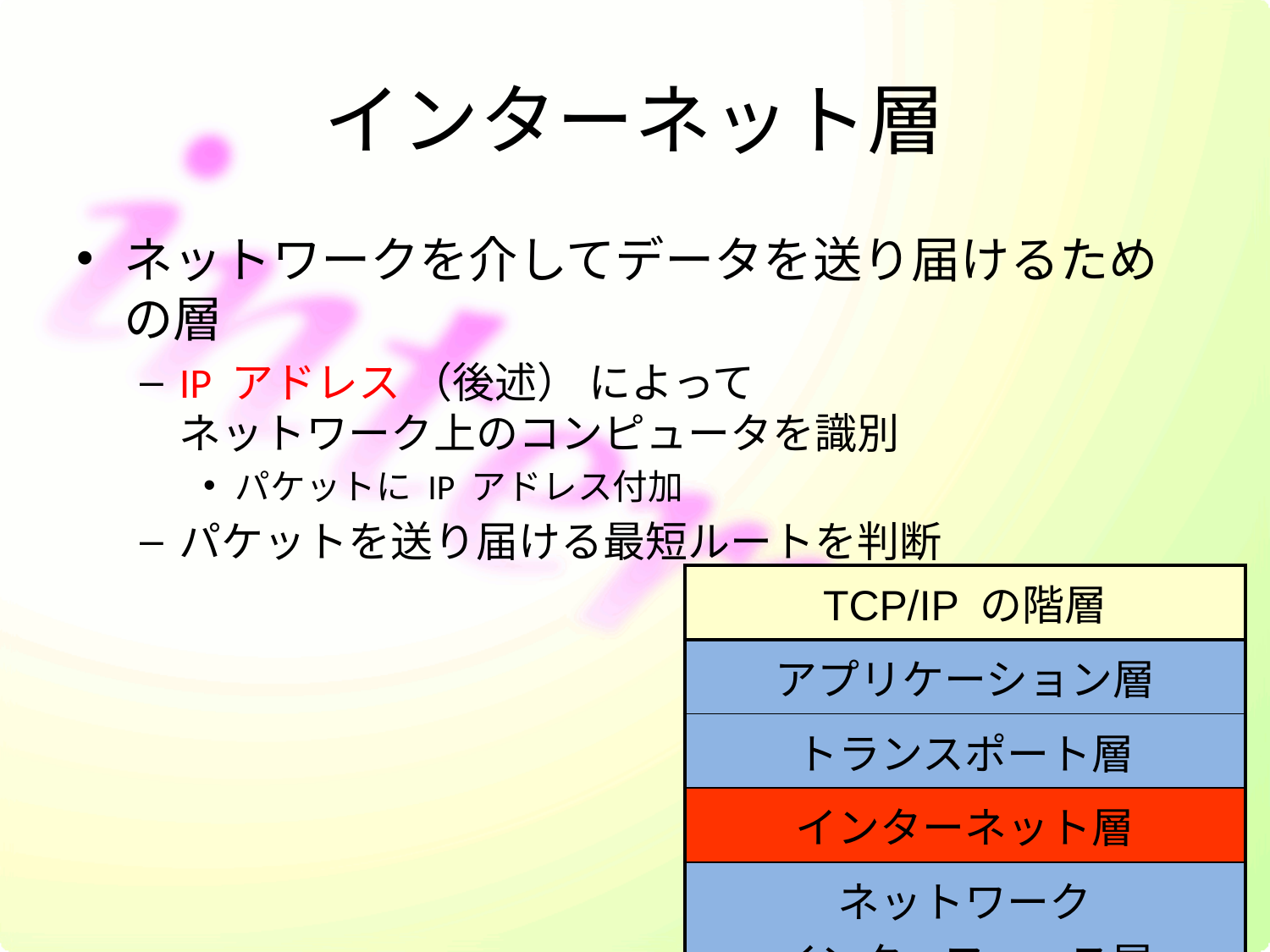

# インターネット層
ネットワークを介してデータを送り届けるための層
IP アドレス （後述） によって
ネットワーク上のコンピュータを識別
パケットに IP アドレス付加
パケットを送り届ける最短ルートを判断
| TCP/IP の階層 |
| --- |
| アプリケーション層 |
| トランスポート層 |
| インターネット層 |
| ネットワーク インターフェース層 |